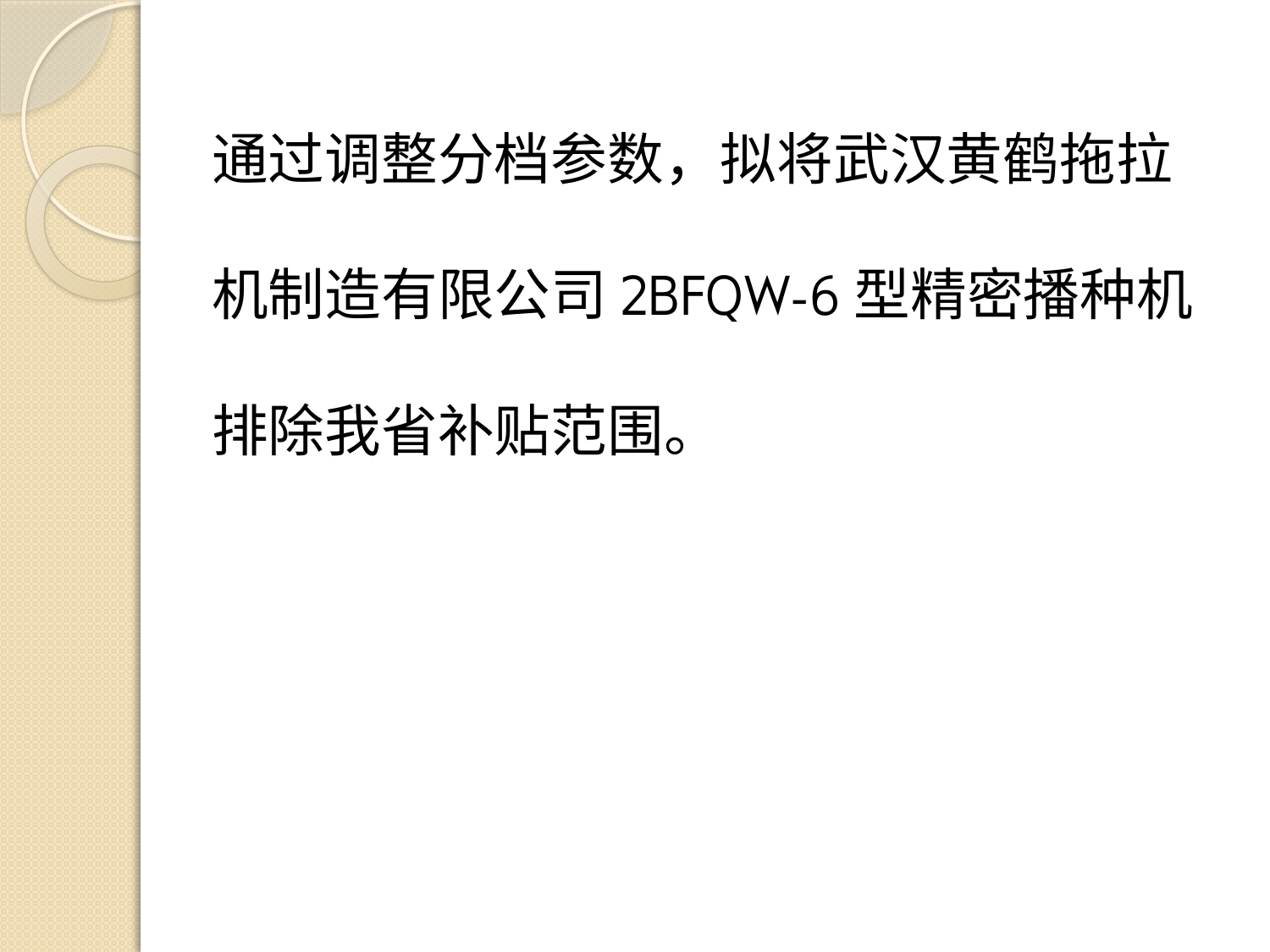

通过调整分档参数，拟将武汉黄鹤拖拉机制造有限公司2BFQW-6型精密播种机排除我省补贴范围。